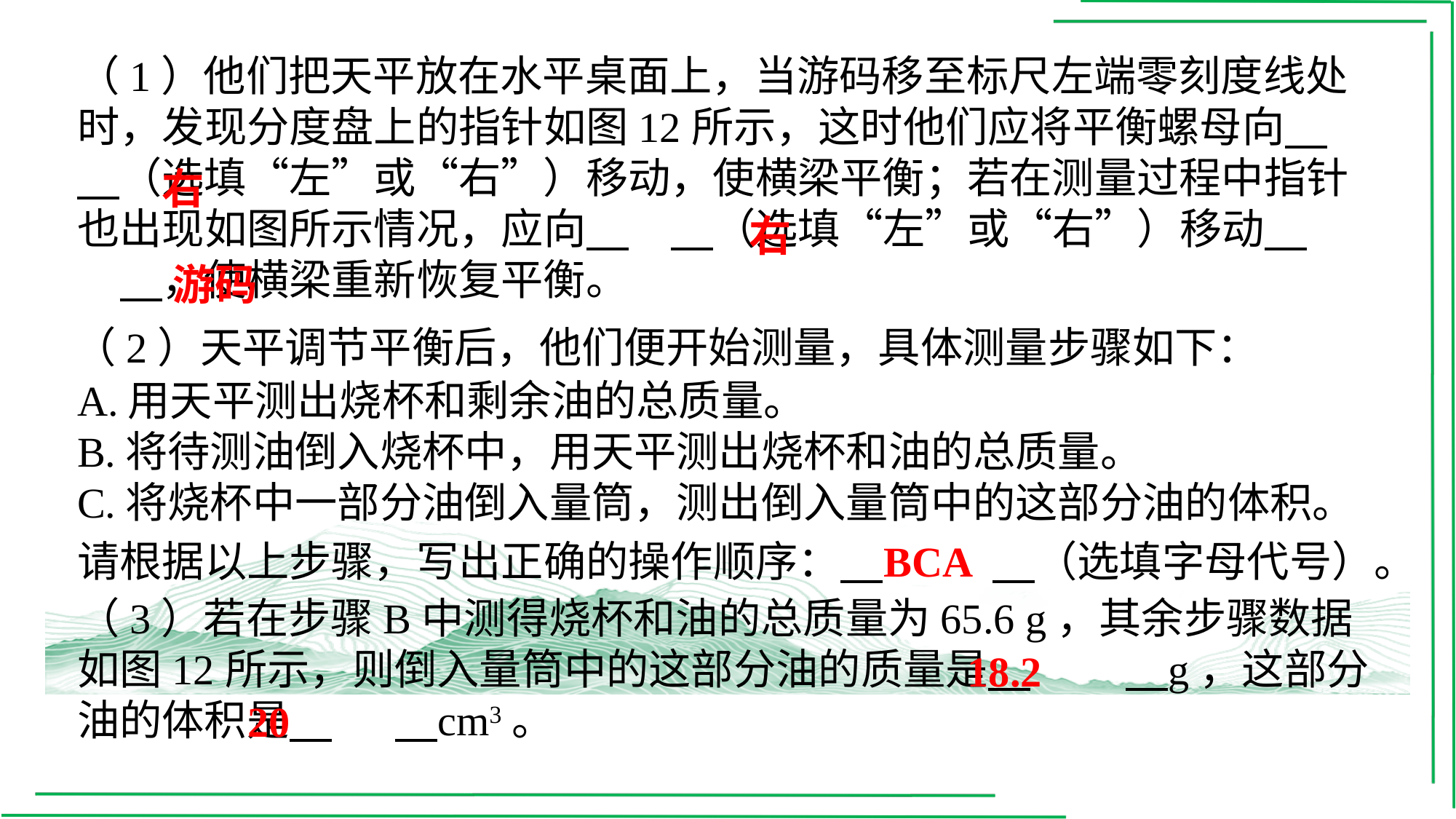

（1）他们把天平放在水平桌面上，当游码移至标尺左端零刻度线处时，发现分度盘上的指针如图12所示，这时他们应将平衡螺母向 　右　⁠（选填“左”或“右”）移动，使横梁平衡；若在测量过程中指针也出现如图所示情况，应向 　右　⁠（选填“左”或“右”）移动 　游码　⁠，使横梁重新恢复平衡。
右
右
游码
（2）天平调节平衡后，他们便开始测量，具体测量步骤如下：
| A.用天平测出烧杯和剩余油的总质量。 |
| --- |
| B.将待测油倒入烧杯中，用天平测出烧杯和油的总质量。 |
| C.将烧杯中一部分油倒入量筒，测出倒入量筒中的这部分油的体积。 |
BCA
请根据以上步骤，写出正确的操作顺序： 　BCA　⁠（选填字母代号）。
（3）若在步骤B中测得烧杯和油的总质量为65.6 g，其余步骤数据如图12所示，则倒入量筒中的这部分油的质量是 　18.2　⁠g，这部分油的体积是 　20　⁠cm3。
18.2
20